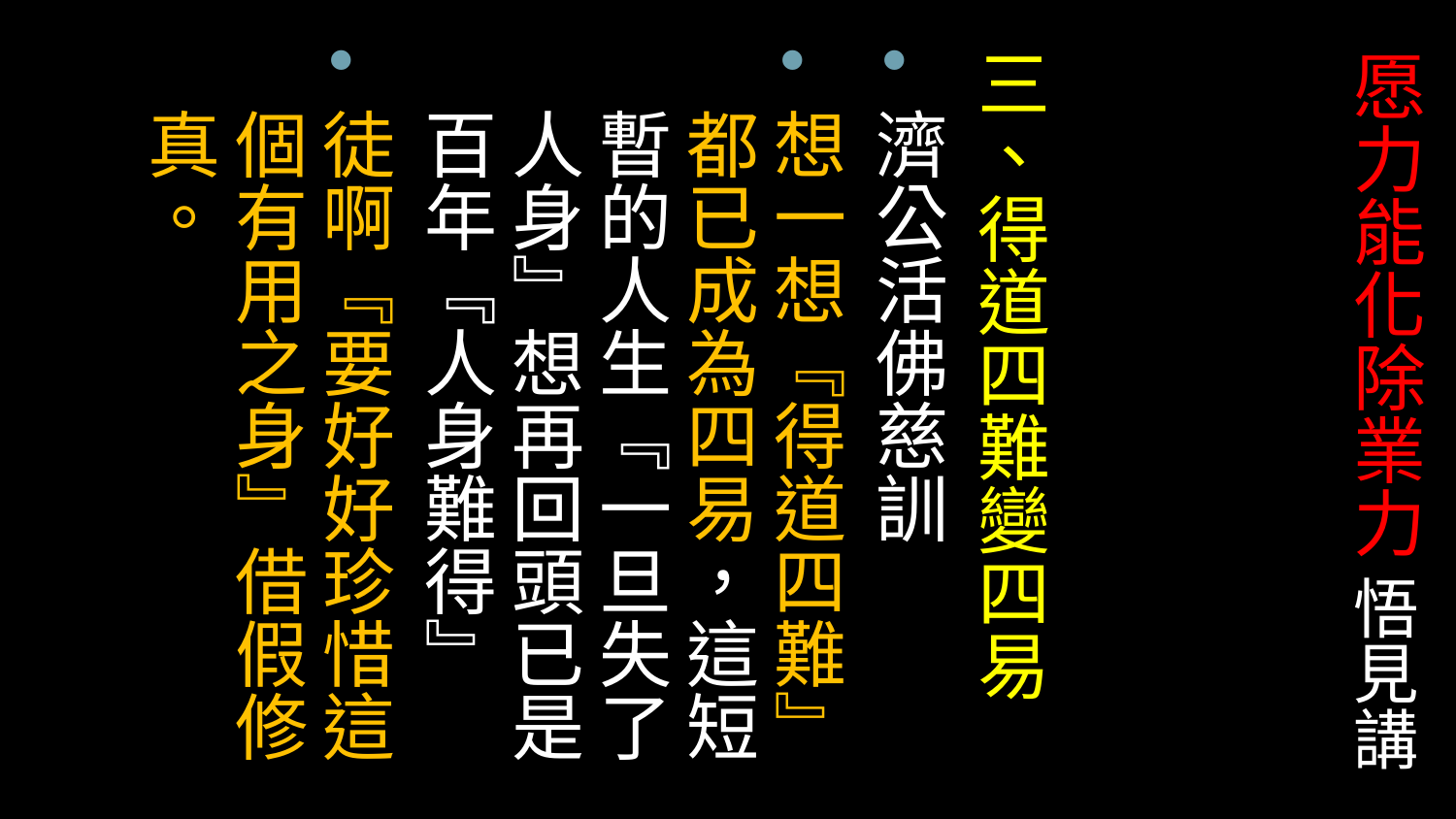

三、得道四難變四易
濟公活佛慈訓
想一想『得道四難』都已成為四易，這短暫的人生『一旦失了人身』想再回頭已是百年『人身難得』
徒啊『要好好珍惜這個有用之身』借假修真。

# 愿力能化除業力 悟見講